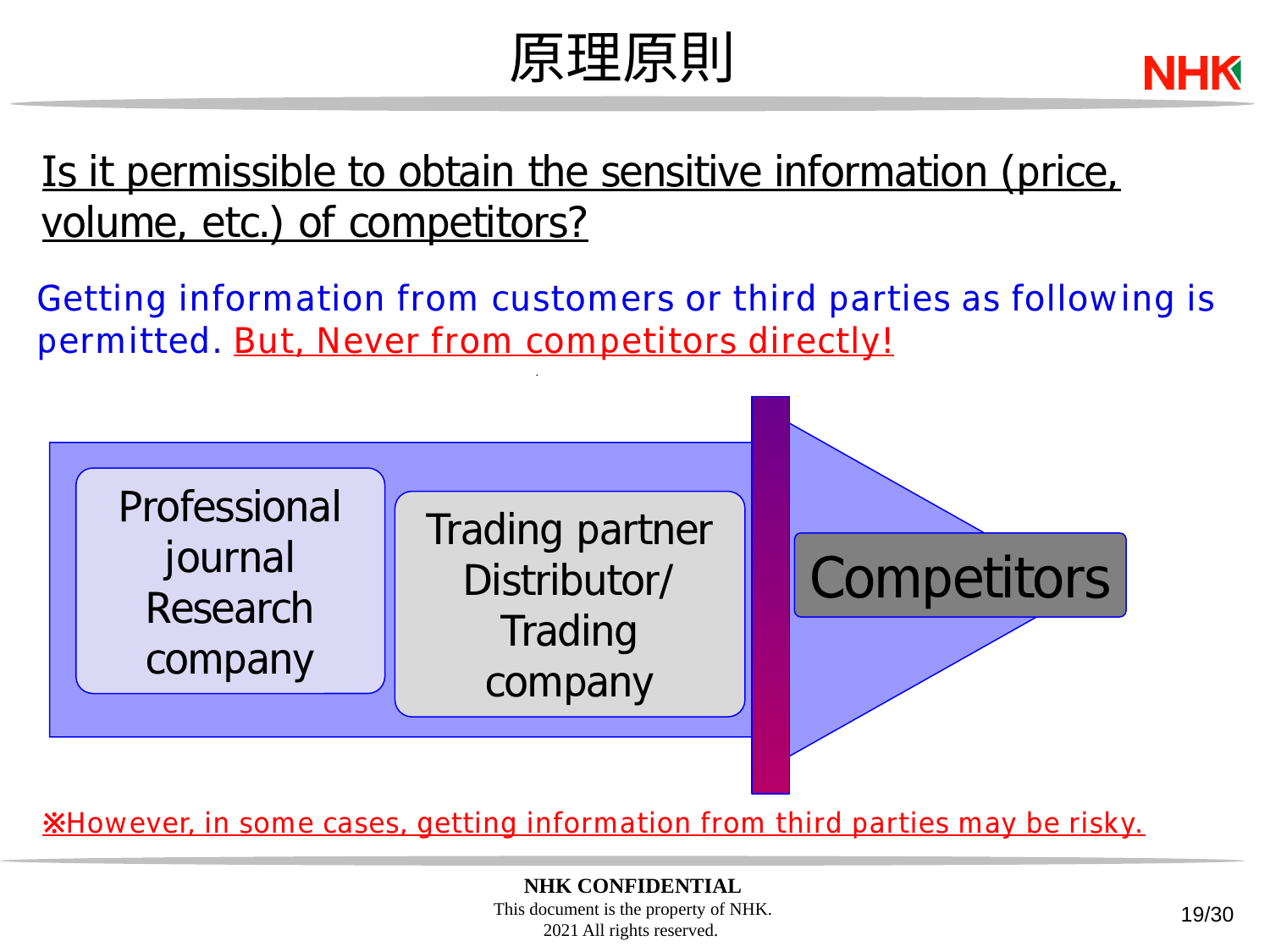

原理原則

Is it permissible to obtain the sensitive information (price, volume, etc.) of competitors?
Getting information from customers or third parties as following is permitted. But, Never from competitors directly!

Professional journal
Research company
Trading partner
Distributor/Trading company
Competitors
※However, in some cases, getting information from third parties may be risky.
19/30